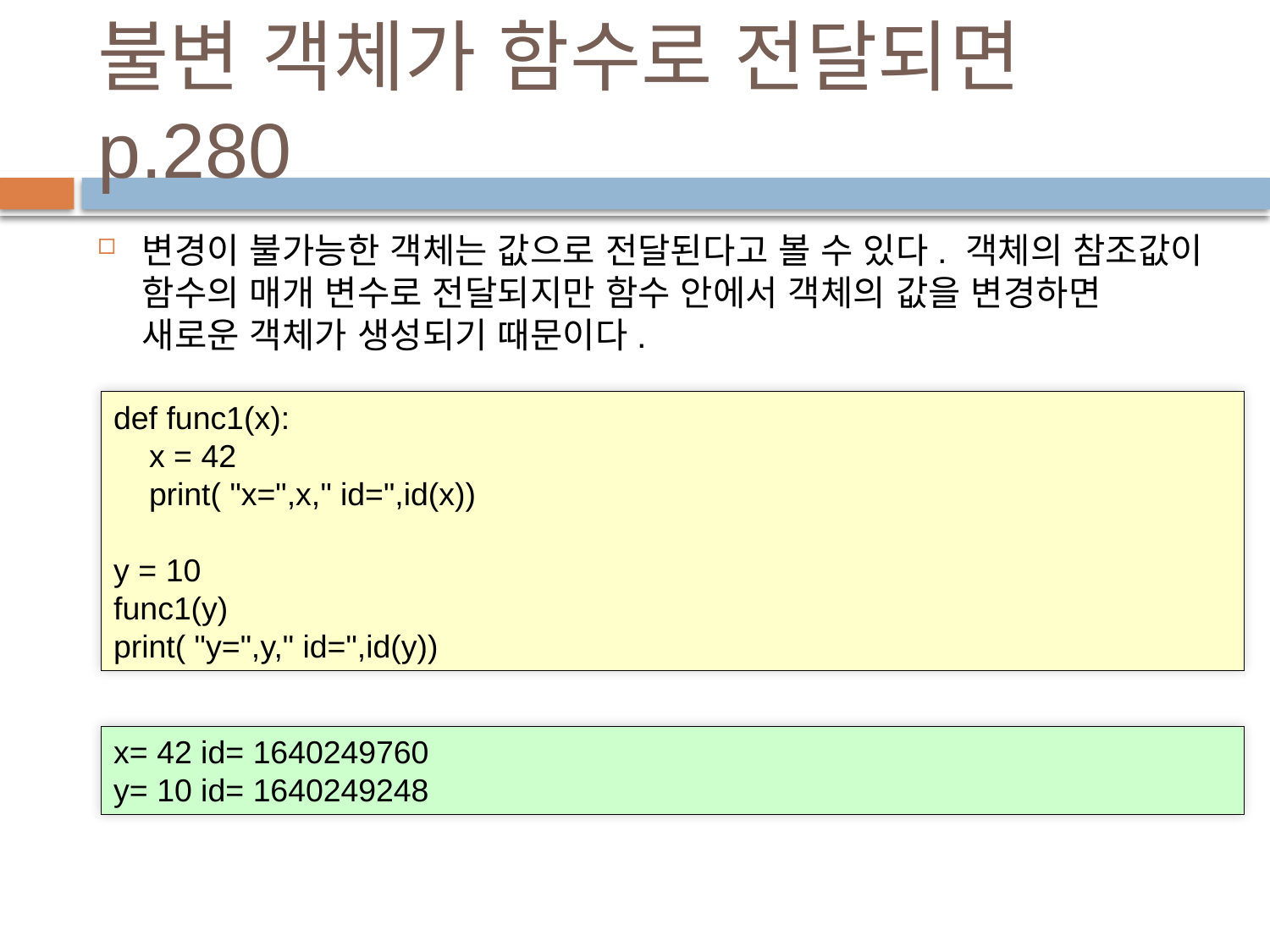

# 불변 객체가 함수로 전달되면 p.280
변경이 불가능한 객체는 값으로 전달된다고 볼 수 있다. 객체의 참조값이 함수의 매개 변수로 전달되지만 함수 안에서 객체의 값을 변경하면 새로운 객체가 생성되기 때문이다.
def func1(x):
    x = 42
    print( "x=",x," id=",id(x))

y = 10
func1(y)
print( "y=",y," id=",id(y))
x= 42 id= 1640249760
y= 10 id= 1640249248